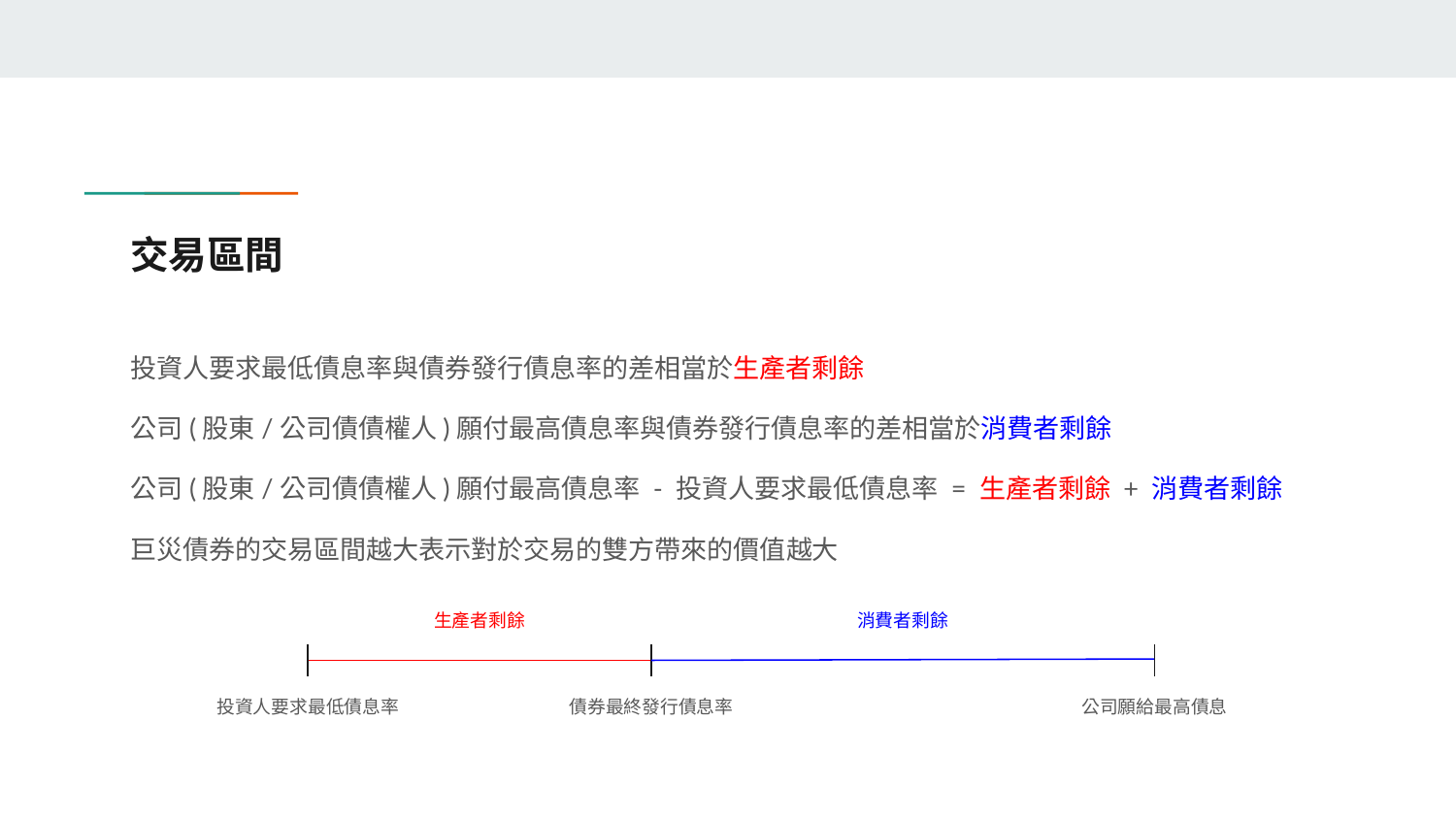

# 交易區間
投資人要求最低債息率與債券發行債息率的差相當於生產者剩餘
公司(股東/公司債債權人)願付最高債息率與債券發行債息率的差相當於消費者剩餘
公司(股東/公司債債權人)願付最高債息率 - 投資人要求最低債息率 = 生產者剩餘 + 消費者剩餘
巨災債券的交易區間越大表示對於交易的雙方帶來的價值越大

消費者剩餘
生產者剩餘
投資人要求最低債息率
債券最終發行債息率
公司願給最高債息